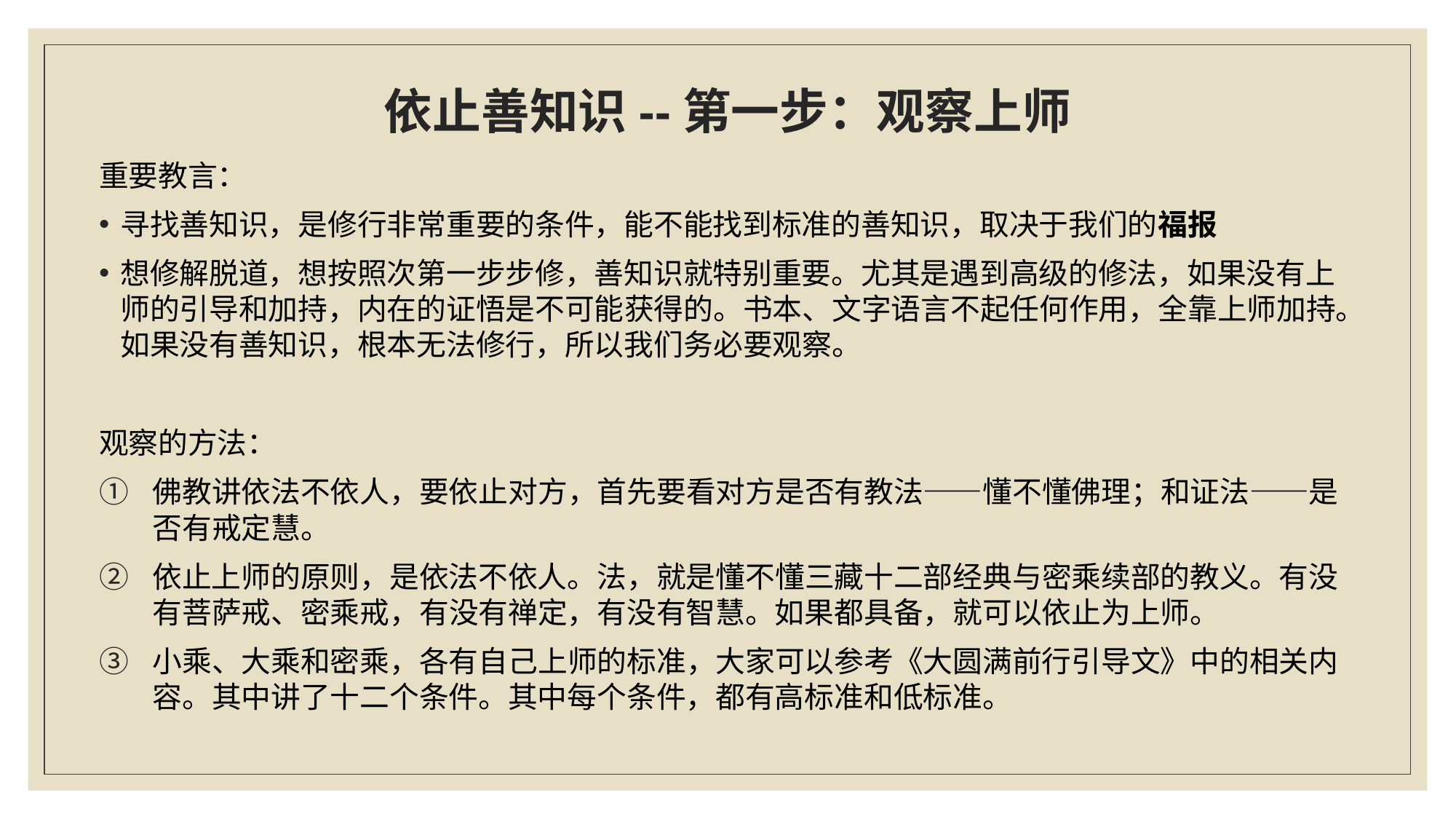

# 依止善知识--第一步：观察上师
重要教言：
寻找善知识，是修行非常重要的条件，能不能找到标准的善知识，取决于我们的福报
想修解脱道，想按照次第一步步修，善知识就特别重要。尤其是遇到高级的修法，如果没有上师的引导和加持，内在的证悟是不可能获得的。书本、文字语言不起任何作用，全靠上师加持。如果没有善知识，根本无法修行，所以我们务必要观察。

观察的方法：
佛教讲依法不依人，要依止对方，首先要看对方是否有教法——懂不懂佛理；和证法——是否有戒定慧。
依止上师的原则，是依法不依人。法，就是懂不懂三藏十二部经典与密乘续部的教义。有没有菩萨戒、密乘戒，有没有禅定，有没有智慧。如果都具备，就可以依止为上师。
小乘、大乘和密乘，各有自己上师的标准，大家可以参考《大圆满前行引导文》中的相关内容。其中讲了十二个条件。其中每个条件，都有高标准和低标准。